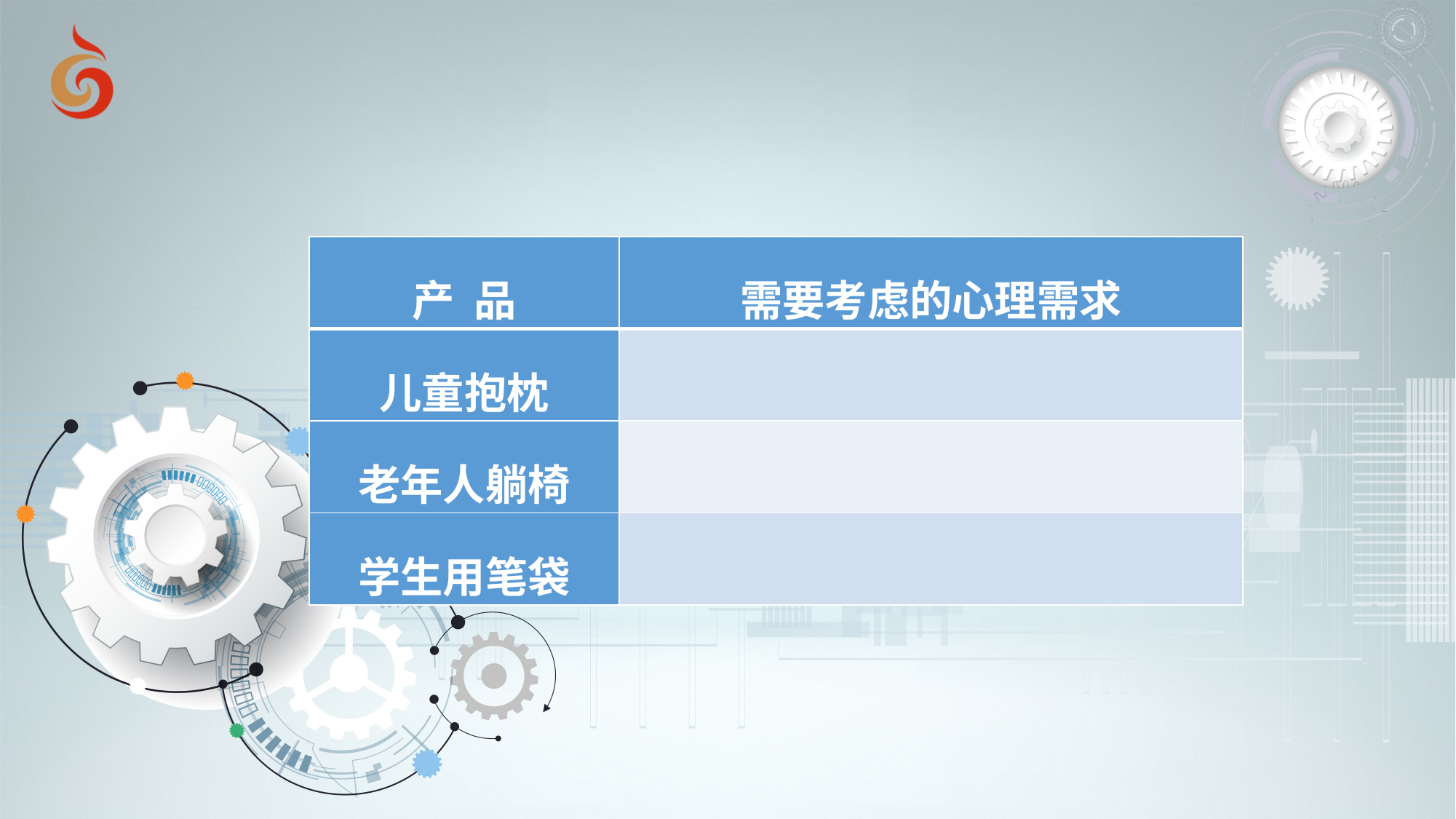

| 产 品 | 需要考虑的心理需求 |
| --- | --- |
| 儿童抱枕 |  |
| 老年人躺椅 |  |
| 学生用笔袋 |  |